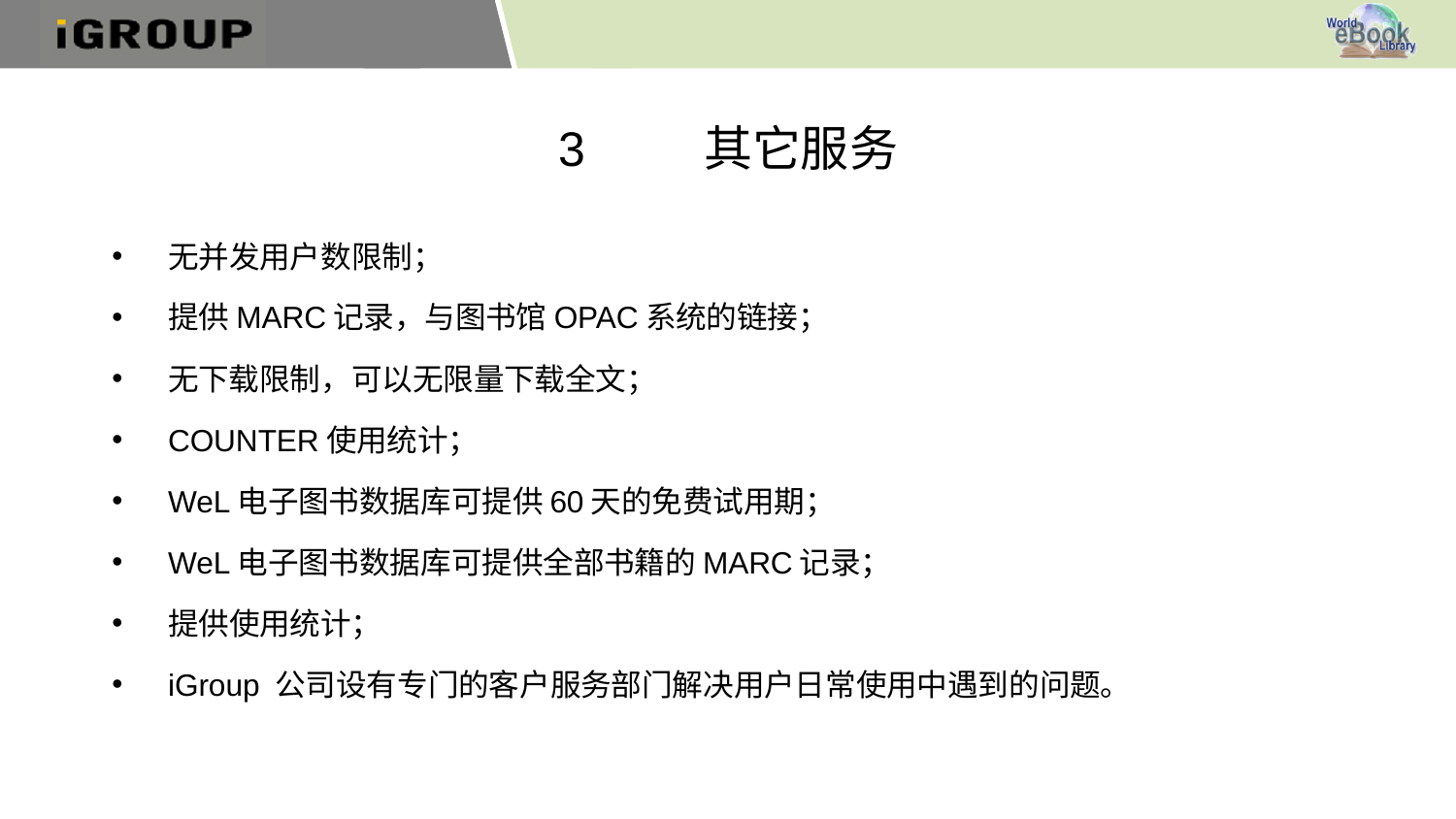

# 3	其它服务
无并发用户数限制；
提供MARC记录，与图书馆OPAC系统的链接；
无下载限制，可以无限量下载全文；
COUNTER使用统计；
WeL电子图书数据库可提供60天的免费试用期；
WeL电子图书数据库可提供全部书籍的MARC记录；
提供使用统计；
iGroup 公司设有专门的客户服务部门解决用户日常使用中遇到的问题。